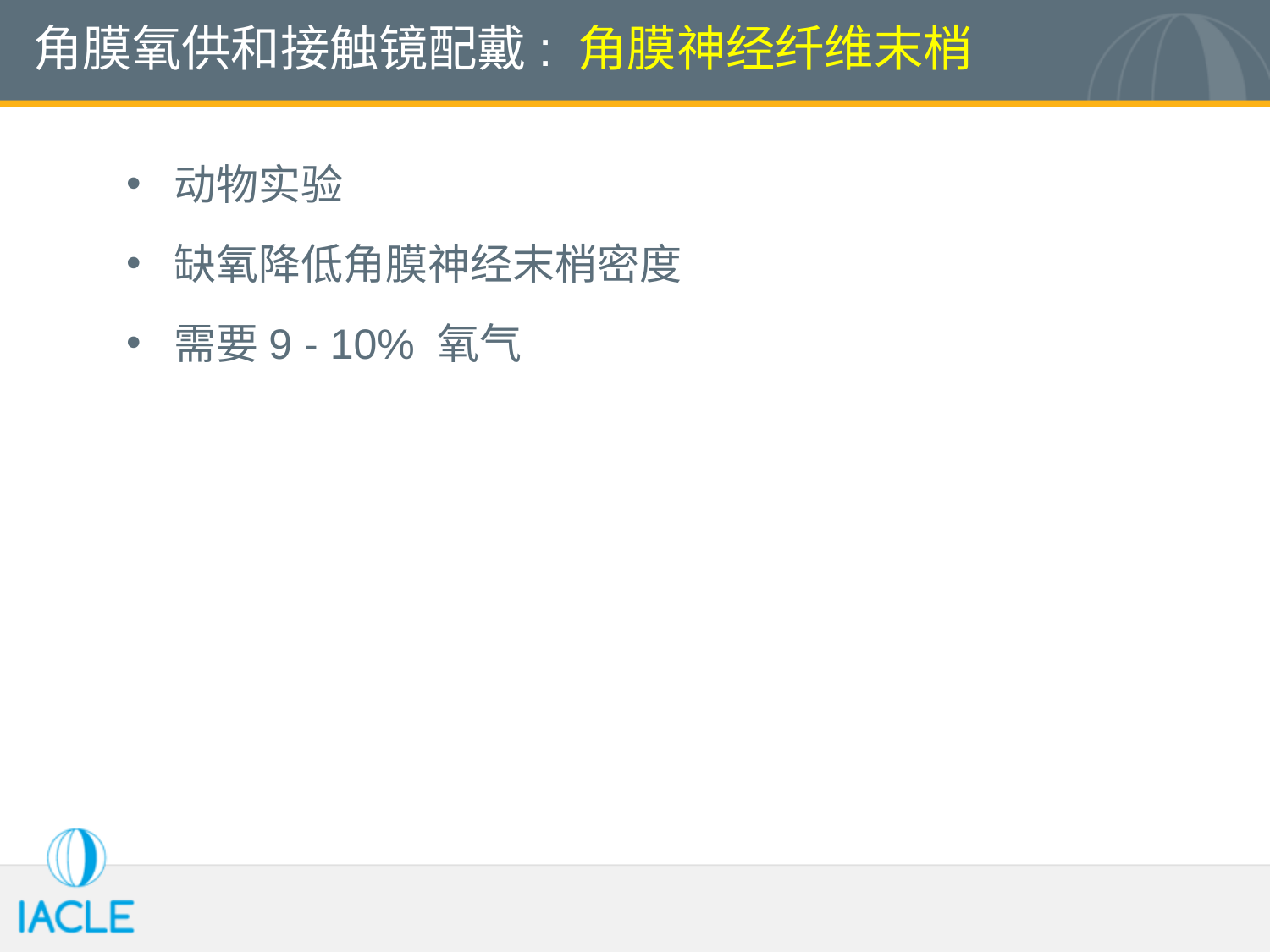

角膜氧供和接触镜配戴: 角膜神经纤维末梢
动物实验
缺氧降低角膜神经末梢密度
需要9 - 10% 氧气